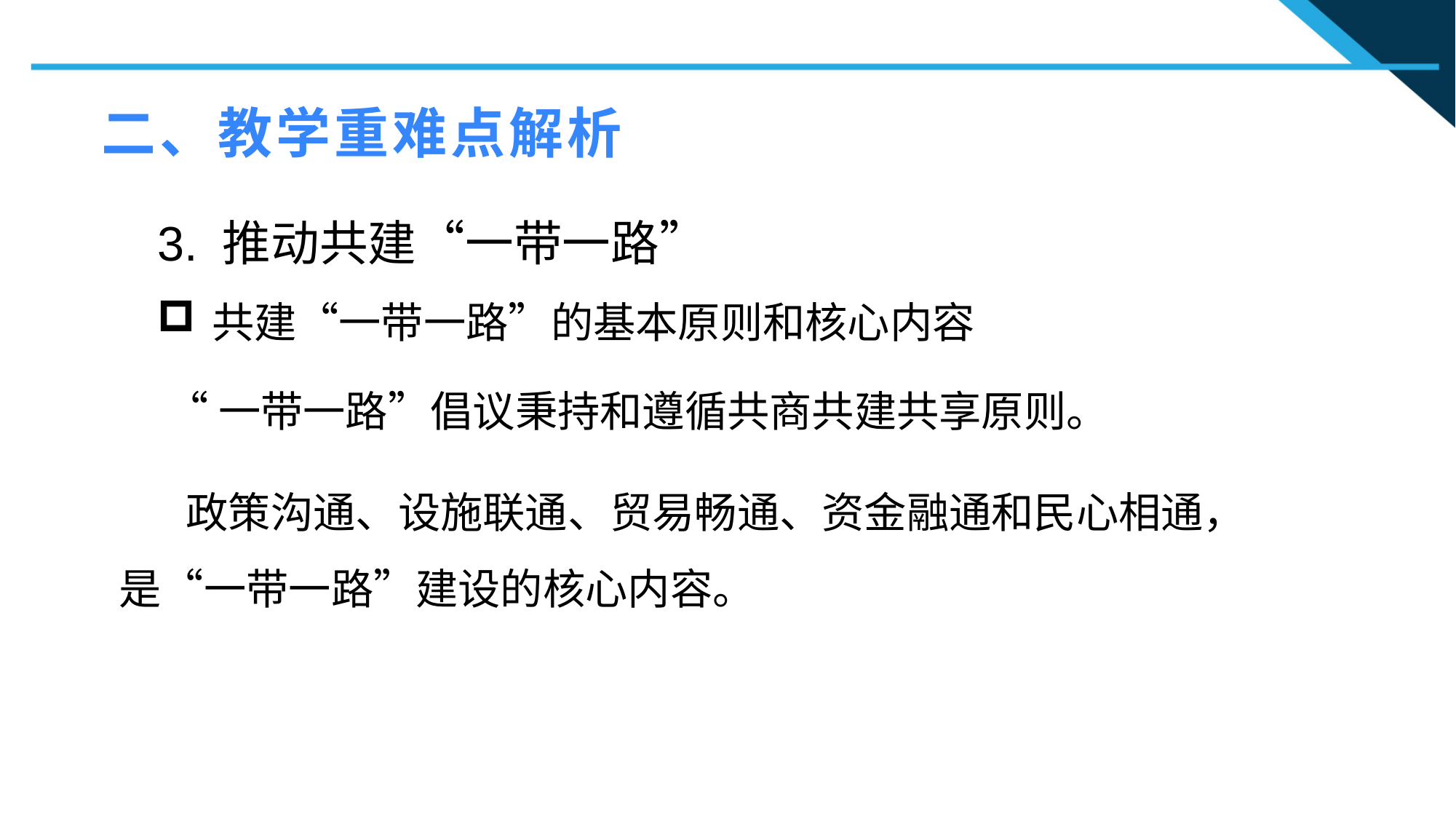

二、教学重难点解析
3. 推动共建“一带一路”
共建“一带一路”的基本原则和核心内容

1
“一带一路”倡议秉持和遵循共商共建共享原则。
2
2
      政策沟通、设施联通、贸易畅通、资金融通和民心相通，是“一带一路”建设的核心内容。
n